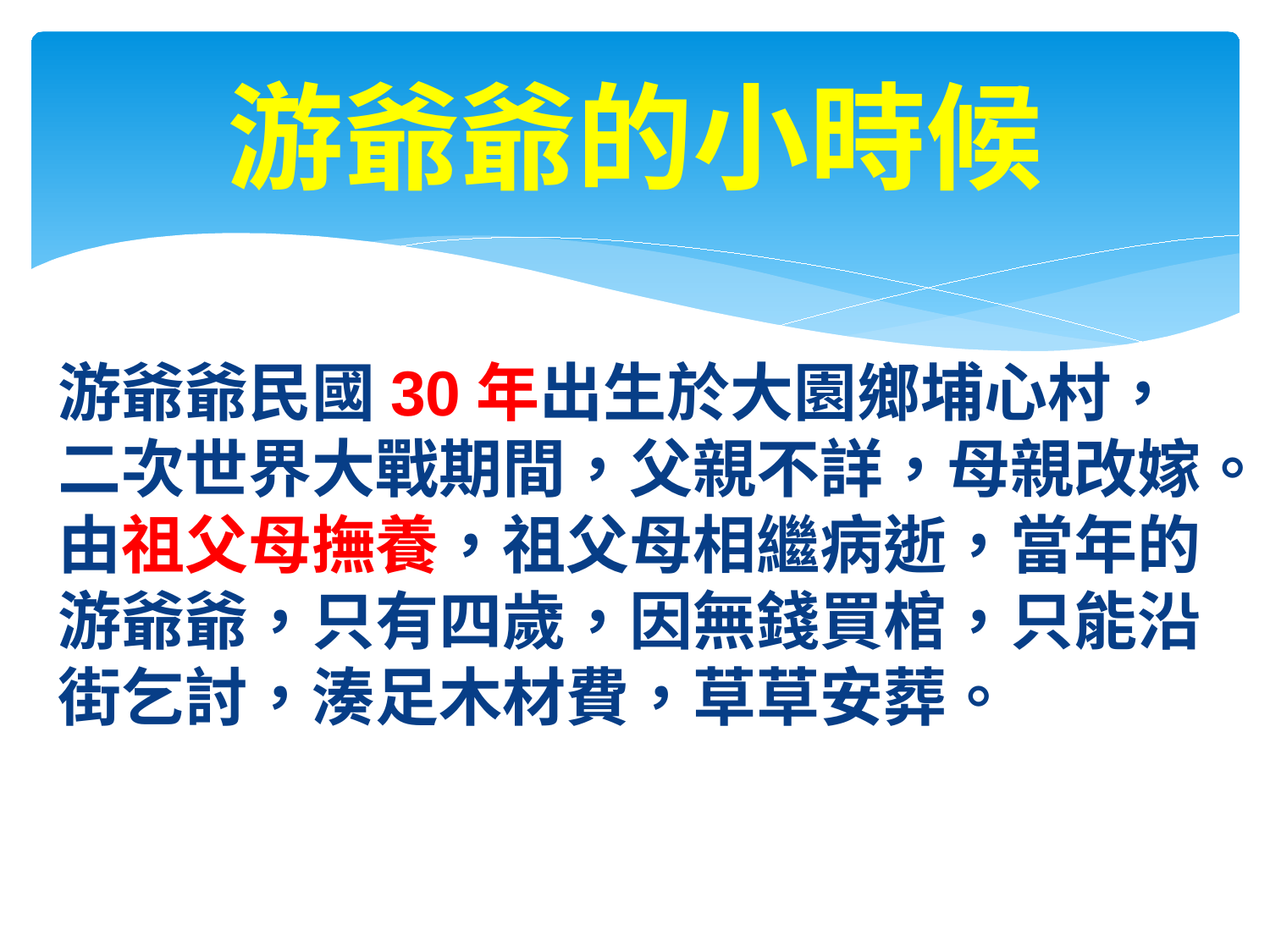

# 游爺爺的小時候
游爺爺民國30年出生於大園鄉埔心村，二次世界大戰期間，父親不詳，母親改嫁。由祖父母撫養，祖父母相繼病逝，當年的游爺爺，只有四歲，因無錢買棺，只能沿街乞討，湊足木材費，草草安葬。